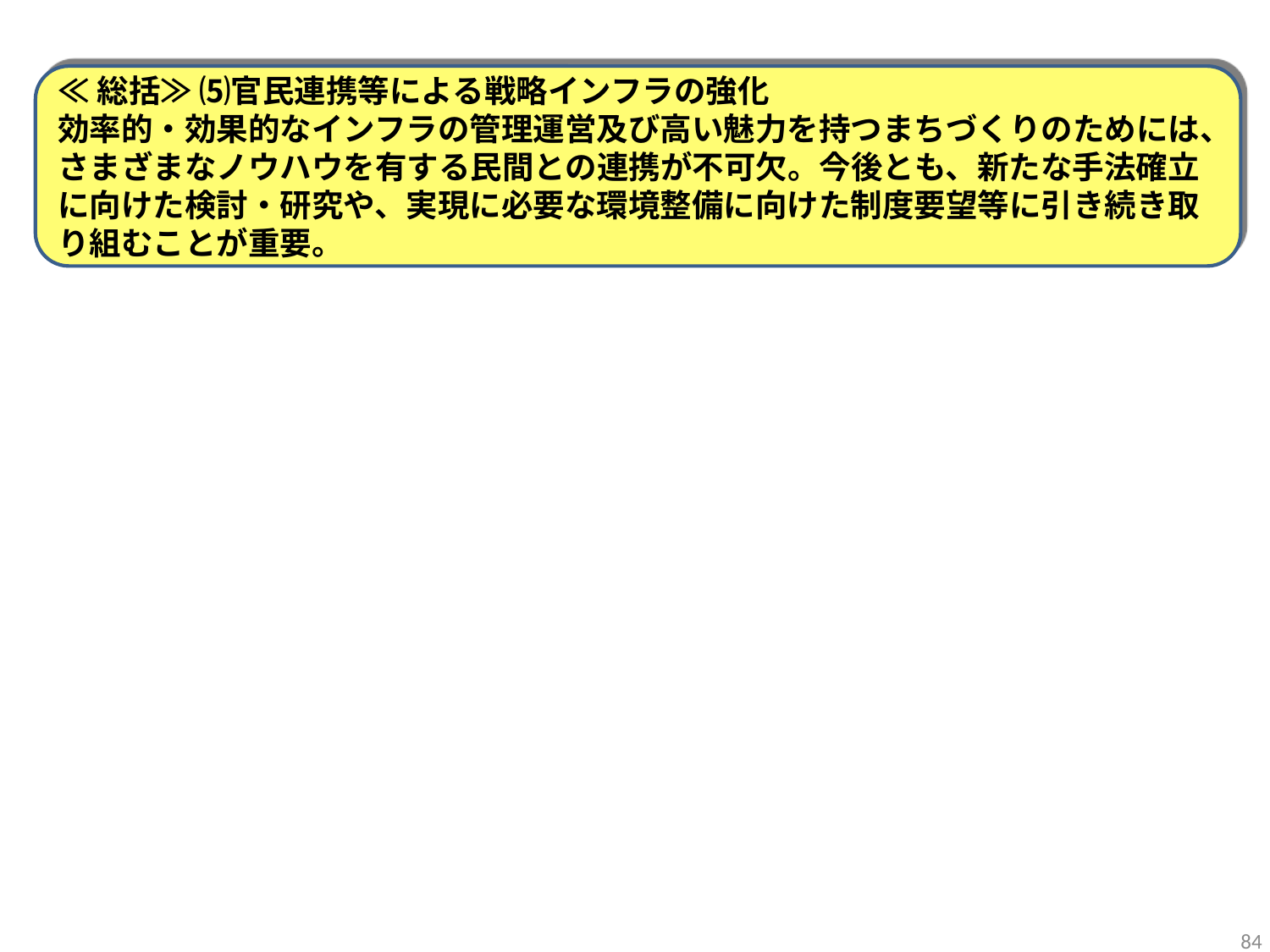

≪総括≫ ⑸官民連携等による戦略インフラの強化
効率的・効果的なインフラの管理運営及び高い魅力を持つまちづくりのためには、さまざまなノウハウを有する民間との連携が不可欠。今後とも、新たな手法確立に向けた検討・研究や、実現に必要な環境整備に向けた制度要望等に引き続き取り組むことが重要。
84